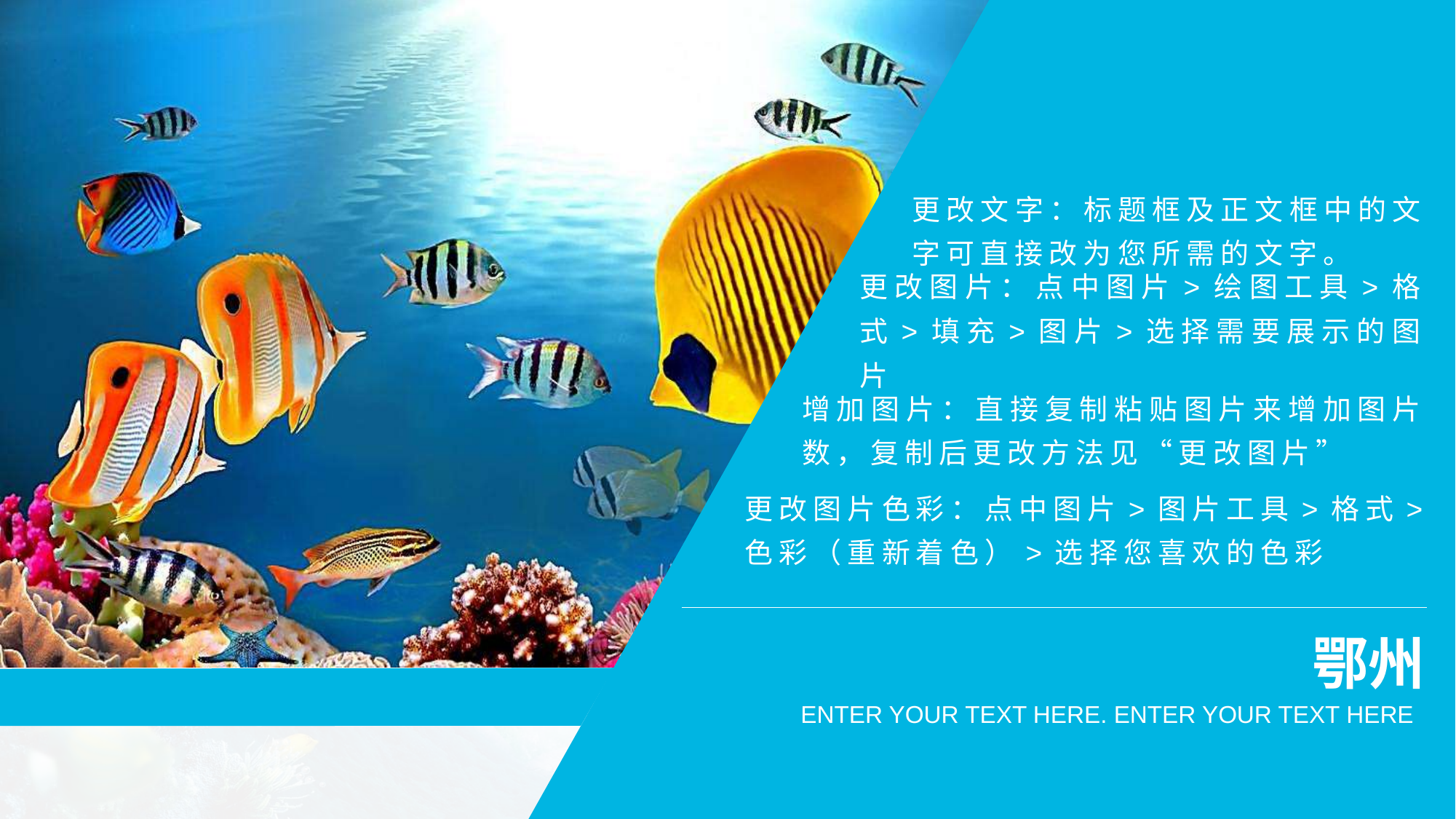

更改文字：标题框及正文框中的文字可直接改为您所需的文字。
更改图片：点中图片>绘图工具>格式>填充>图片>选择需要展示的图片
增加图片：直接复制粘贴图片来增加图片数，复制后更改方法见“更改图片”
更改图片色彩：点中图片>图片工具>格式>色彩（重新着色）>选择您喜欢的色彩
鄂州
ENTER YOUR TEXT HERE. ENTER YOUR TEXT HERE